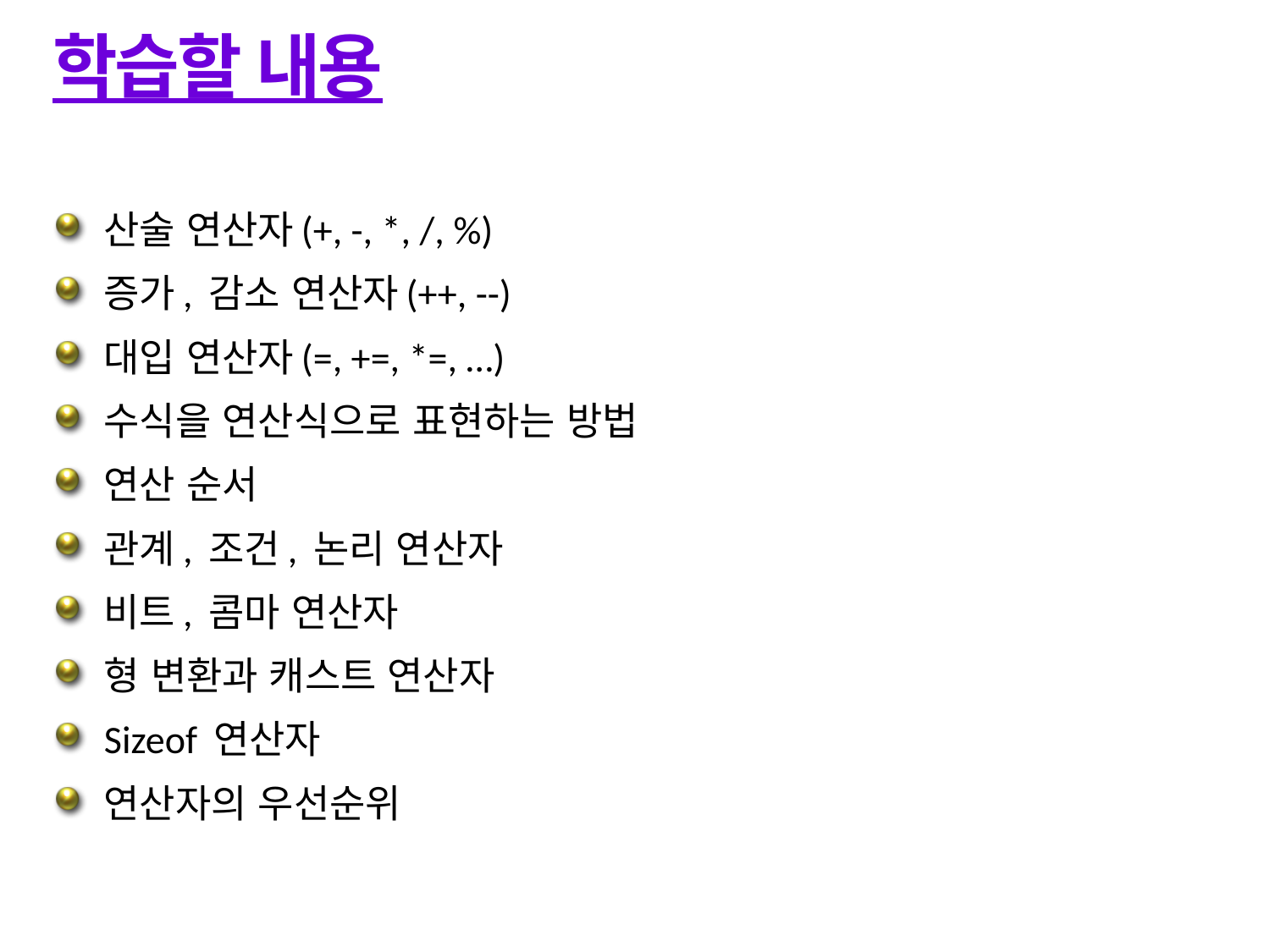

# 학습할 내용
산술 연산자(+, -, *, /, %)
증가, 감소 연산자(++, --)
대입 연산자(=, +=, *=, …)
수식을 연산식으로 표현하는 방법
연산 순서
관계, 조건, 논리 연산자
비트, 콤마 연산자
형 변환과 캐스트 연산자
Sizeof 연산자
연산자의 우선순위